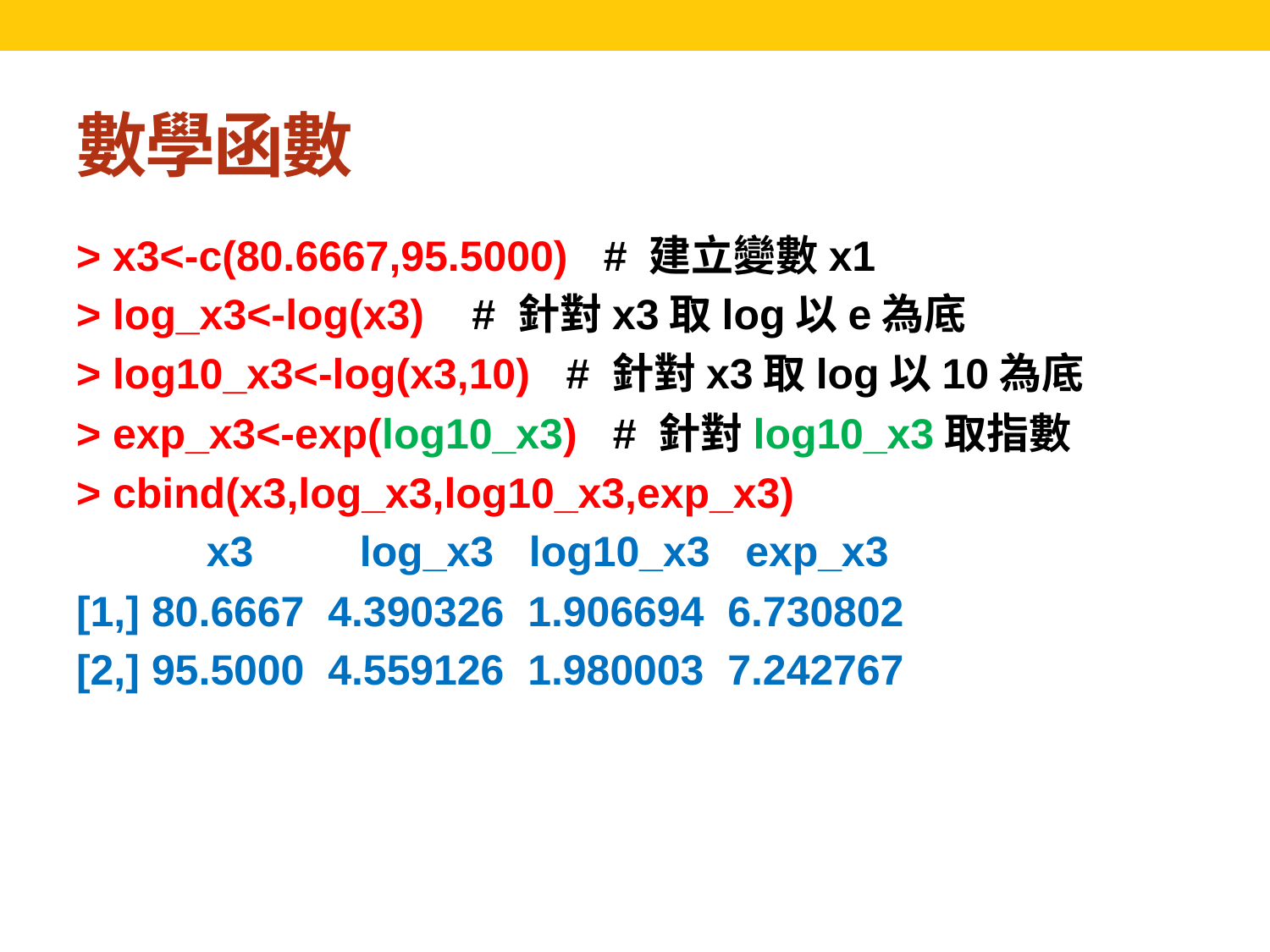

# 數學函數
> x3<-c(80.6667,95.5000)   # 建立變數x1
> log_x3<-log(x3)    # 針對x3取log以e為底
> log10_x3<-log(x3,10)   # 針對x3取log以10為底
> exp_x3<-exp(log10_x3)   # 針對log10_x3取指數
> cbind(x3,log_x3,log10_x3,exp_x3)
           x3         log_x3   log10_x3   exp_x3
[1,] 80.6667  4.390326  1.906694  6.730802
[2,] 95.5000  4.559126  1.980003  7.242767